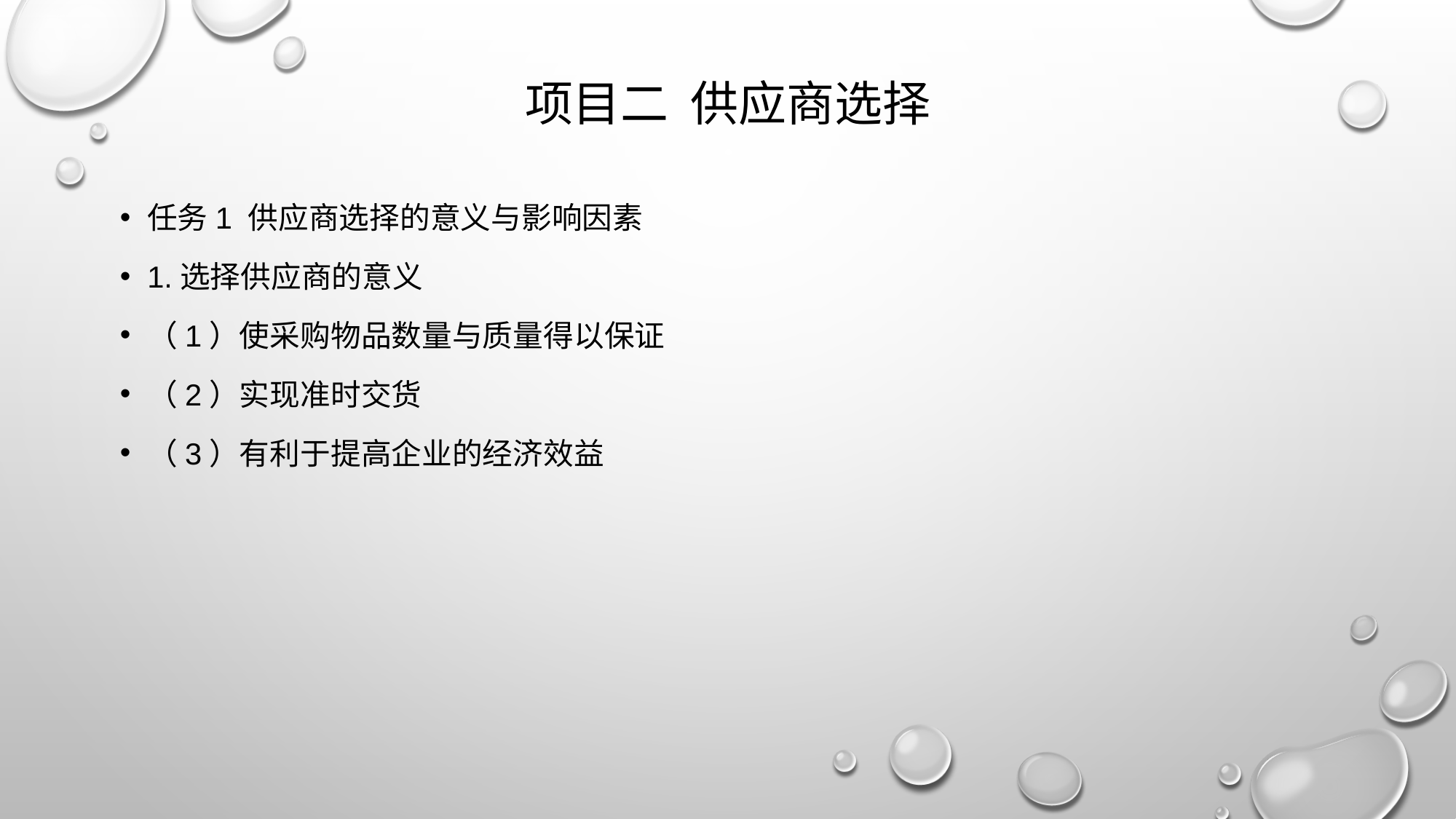

# 项目二  供应商选择
任务1 供应商选择的意义与影响因素
1.选择供应商的意义
（1）使采购物品数量与质量得以保证
（2）实现准时交货
（3）有利于提高企业的经济效益